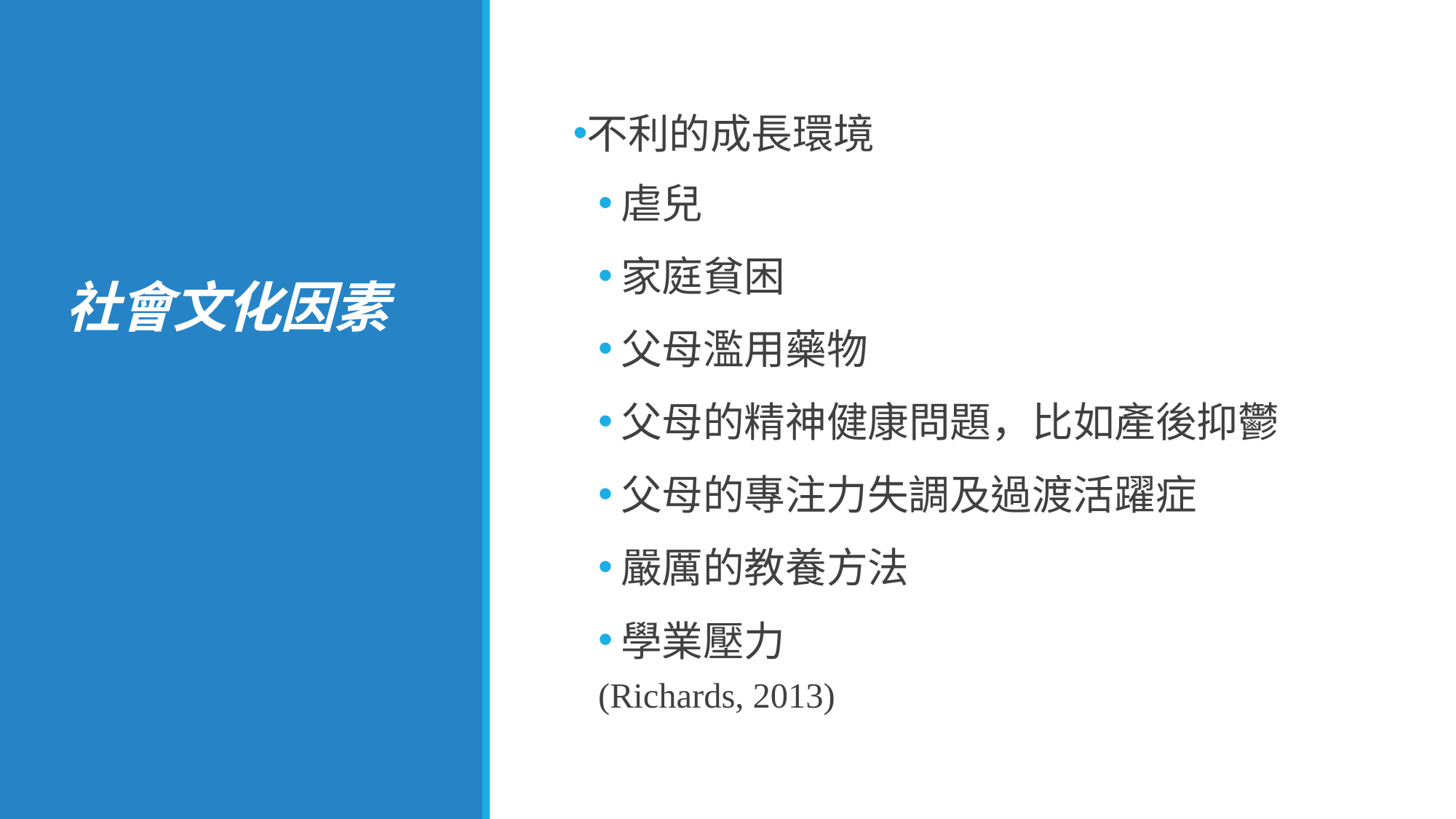

# 社會文化因素
不利的成長環境
虐兒
家庭貧困
父母濫用藥物
父母的精神健康問題，比如產後抑鬱
父母的專注力失調及過渡活躍症
嚴厲的教養方法
學業壓力
					(Richards, 2013)